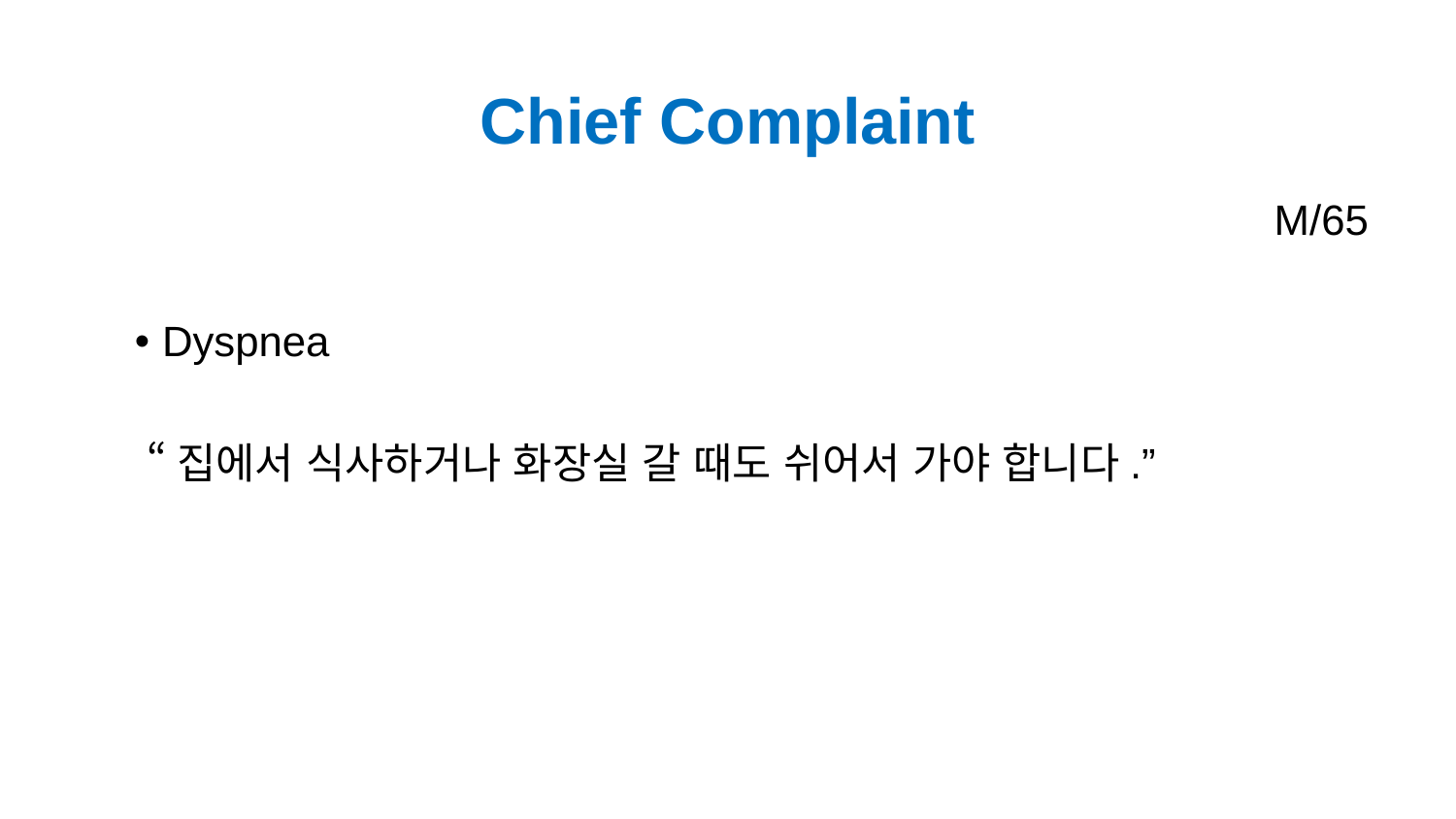

# Chief Complaint
						M/65

Dyspnea

 “집에서 식사하거나 화장실 갈 때도 쉬어서 가야 합니다.”